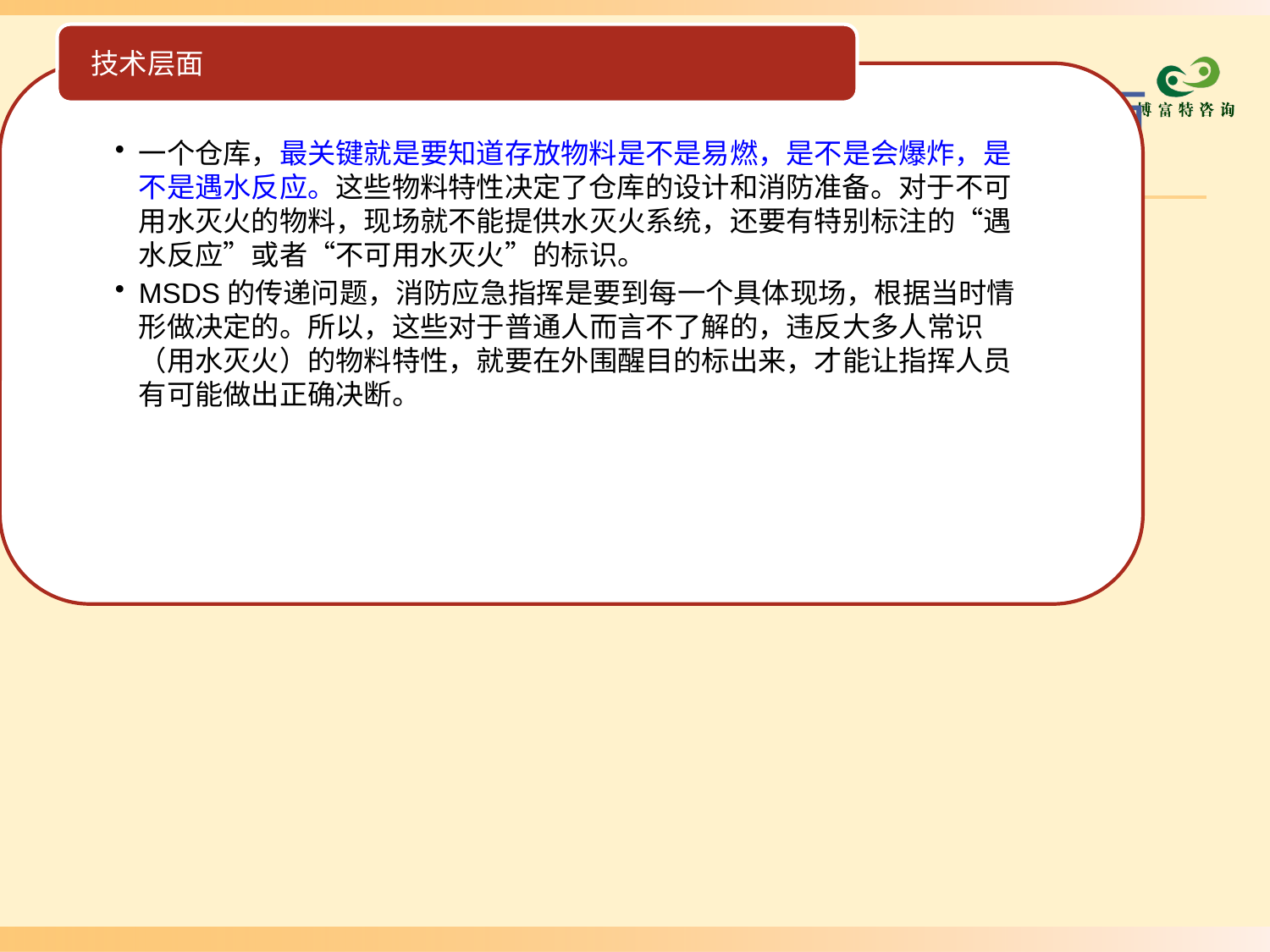

# 3.危化品的安全管理——技术层面
一个仓库，最关键就是要知道存放物料是不是易燃，是不是会爆炸，是不是遇水反应。这些物料特性决定了仓库的设计和消防准备。对于不可用水灭火的物料，现场就不能提供水灭火系统，还要有特别标注的“遇水反应”或者“不可用水灭火”的标识。
MSDS的传递问题，消防应急指挥是要到每一个具体现场，根据当时情形做决定的。所以，这些对于普通人而言不了解的，违反大多人常识（用水灭火）的物料特性，就要在外围醒目的标出来，才能让指挥人员有可能做出正确决断。

技术层面